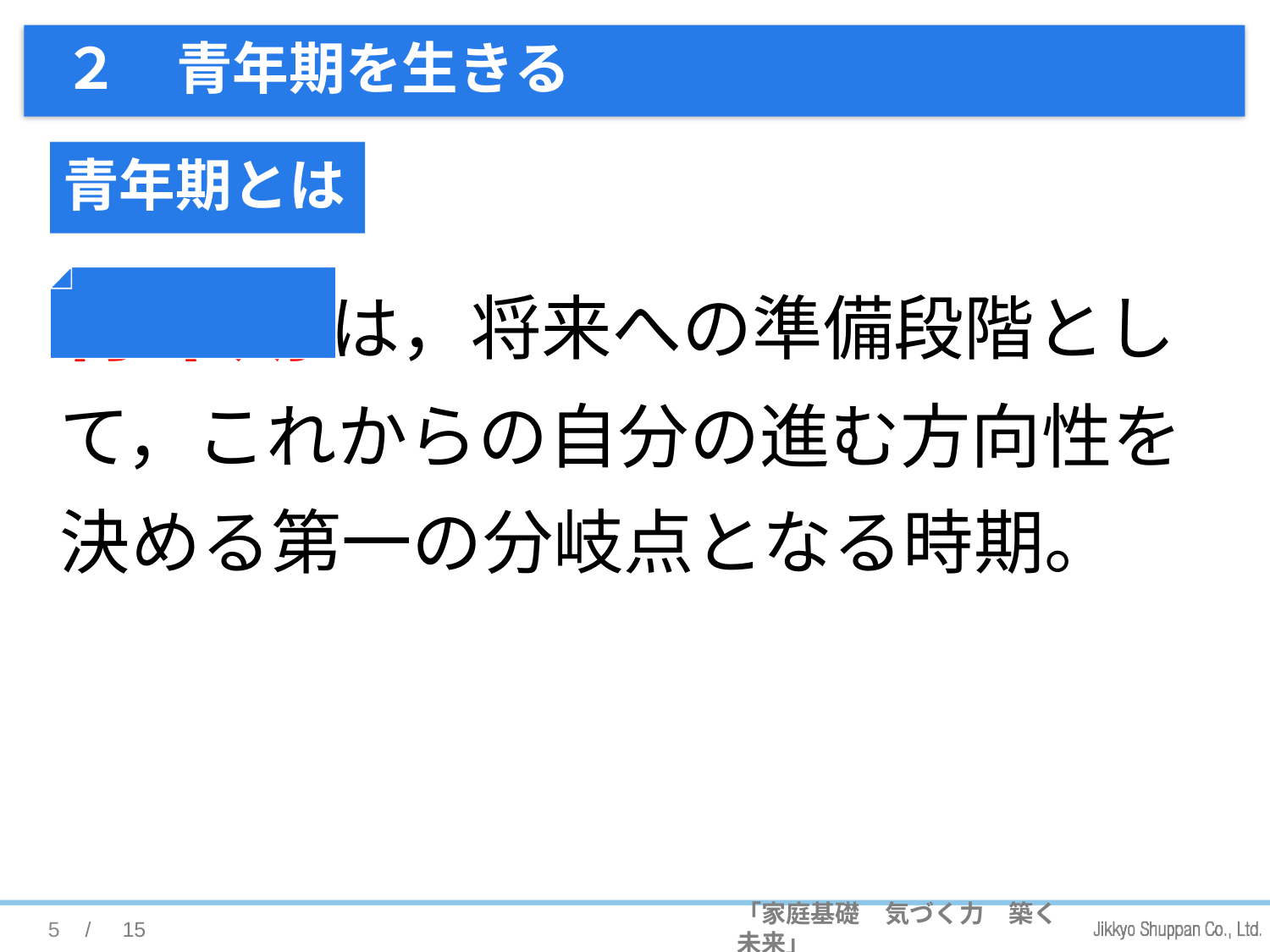

# ２　青年期を生きる
青年期とは
青年期 は，将来への準備段階として，これからの自分の進む方向性を決める第一の分岐点となる時期。

5